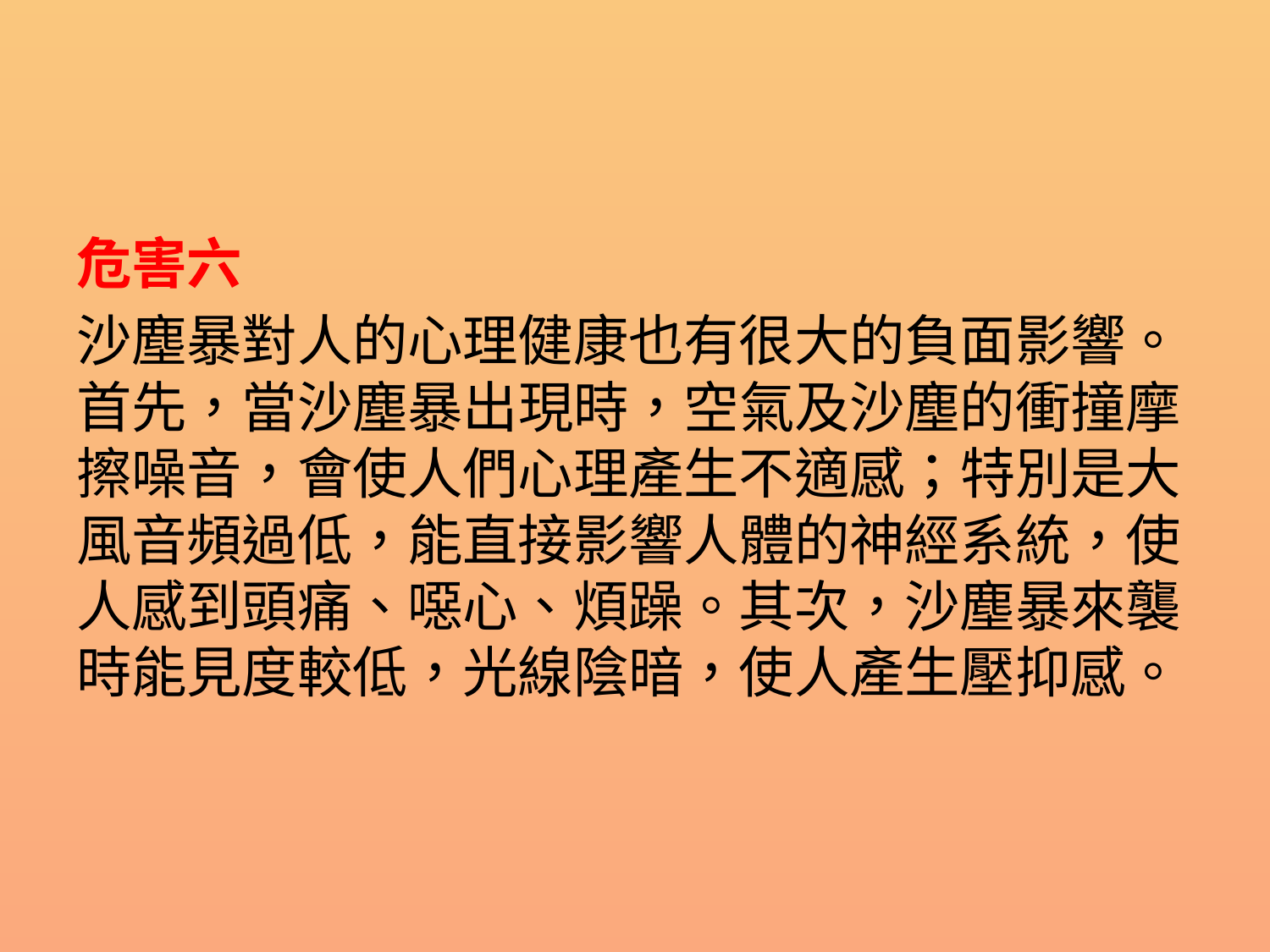

#
危害六
沙塵暴對人的心理健康也有很大的負面影響。首先，當沙塵暴出現時，空氣及沙塵的衝撞摩擦噪音，會使人們心理產生不適感；特別是大風音頻過低，能直接影響人體的神經系統，使人感到頭痛、噁心、煩躁。其次，沙塵暴來襲時能見度較低，光線陰暗，使人產生壓抑感。